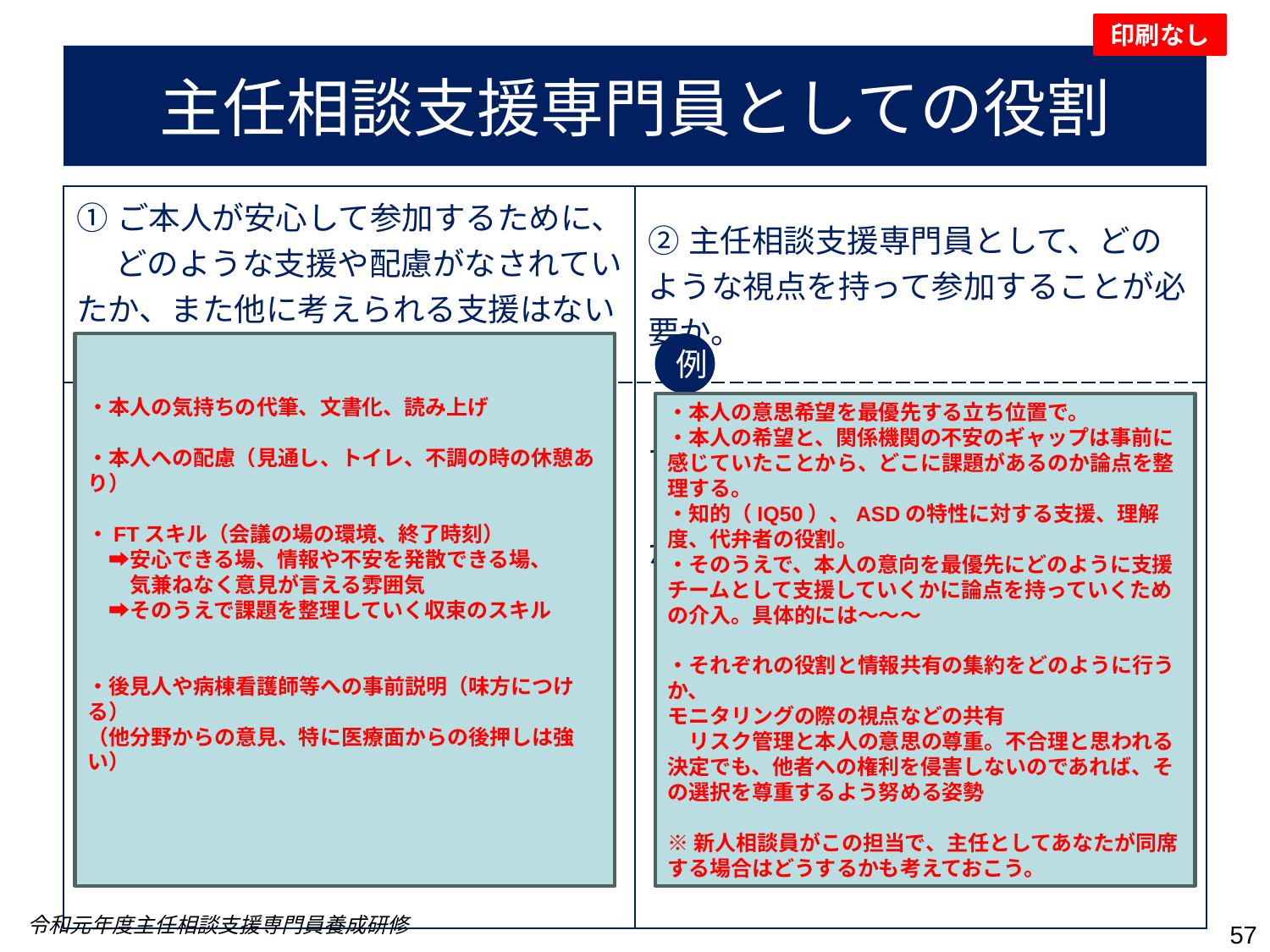

印刷なし
# 主任相談支援専門員としての役割
| ①ご本人が安心して参加するために、 　 どのような支援や配慮がなされていたか、また他に考えられる支援はないか。 | ②主任相談支援専門員として、どのような視点を持って参加することが必要か。 |
| --- | --- |
|  | 本人が理解できるように工夫して　 　　　　 情報の説明が行われているか。 |
・本人の気持ちの代筆、文書化、読み上げ

・本人への配慮（見通し、トイレ、不調の時の休憩あり）

・FTスキル（会議の場の環境、終了時刻）
　➡安心できる場、情報や不安を発散できる場、
　　気兼ねなく意見が言える雰囲気
　➡そのうえで課題を整理していく収束のスキル

・後見人や病棟看護師等への事前説明（味方につける）
（他分野からの意見、特に医療面からの後押しは強い）

例
・本人の意思希望を最優先する立ち位置で。
・本人の希望と、関係機関の不安のギャップは事前に感じていたことから、どこに課題があるのか論点を整理する。
・知的（IQ50）、ASDの特性に対する支援、理解度、代弁者の役割。
・そのうえで、本人の意向を最優先にどのように支援チームとして支援していくかに論点を持っていくための介入。具体的には～～～

・それぞれの役割と情報共有の集約をどのように行うか、
モニタリングの際の視点などの共有
　リスク管理と本人の意思の尊重。不合理と思われる決定でも、他者への権利を侵害しないのであれば、その選択を尊重するよう努める姿勢

※新人相談員がこの担当で、主任としてあなたが同席する場合はどうするかも考えておこう。
令和元年度主任相談支援専門員養成研修
57